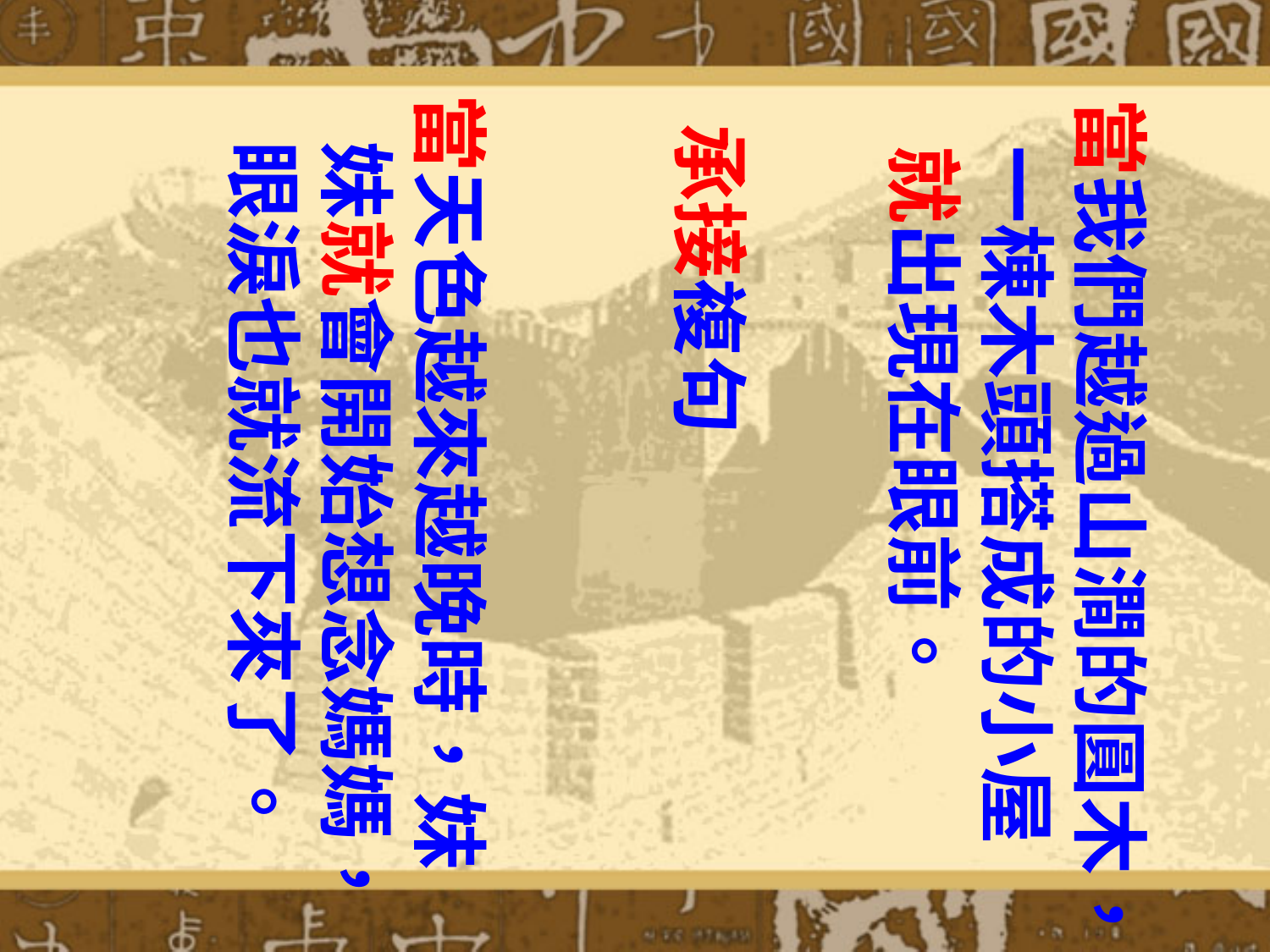

當天色越來越晚時，妹妹就會開始想念媽媽，眼淚也就流下來了。
當我們越過山澗的圓木，一棟木頭搭成的小屋就出現在眼前。
承接複句